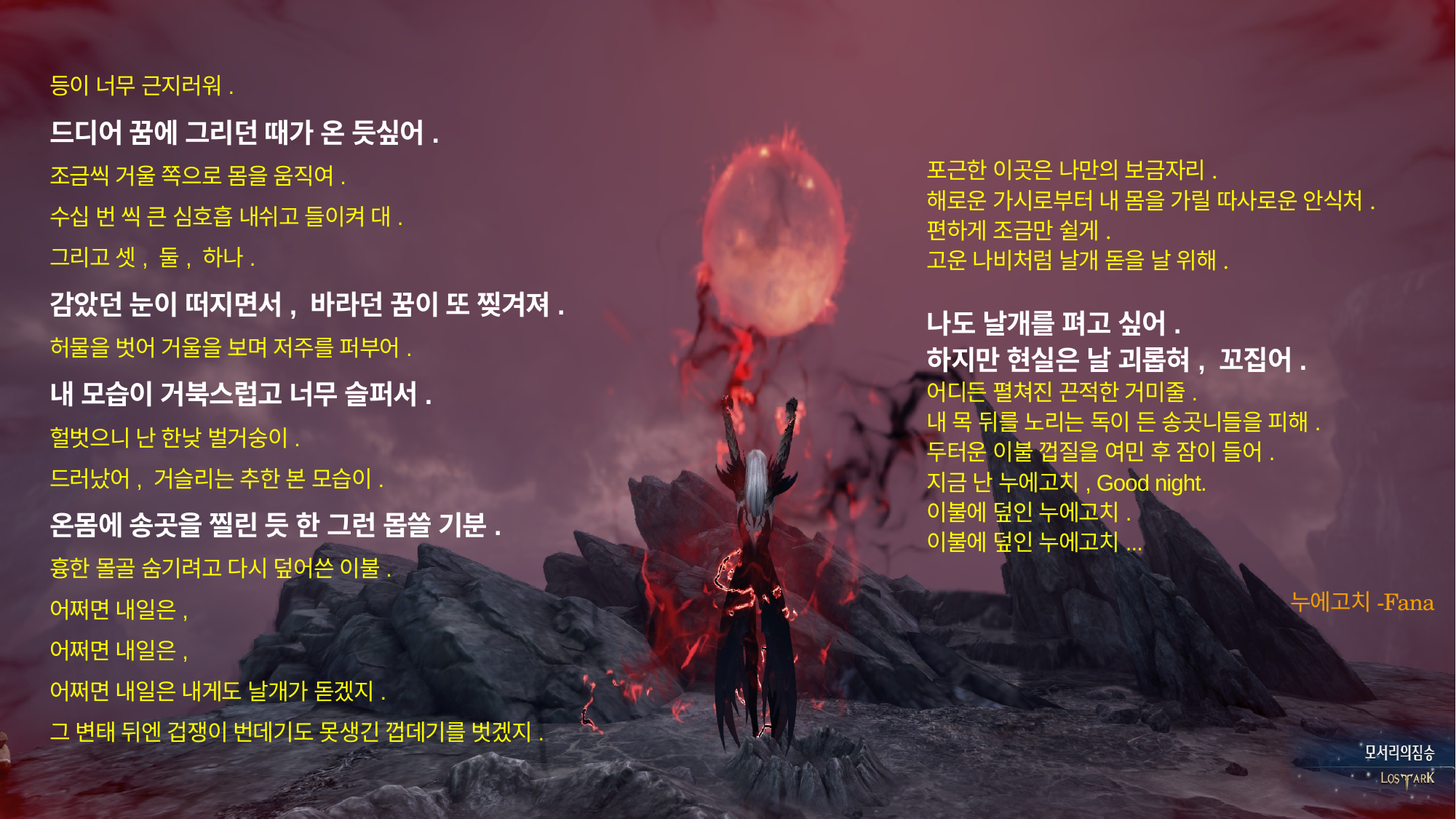

#
등이 너무 근지러워.
드디어 꿈에 그리던 때가 온 듯싶어.
조금씩 거울 쪽으로 몸을 움직여.
수십 번 씩 큰 심호흡 내쉬고 들이켜 대.
그리고 셋, 둘, 하나.
감았던 눈이 떠지면서, 바라던 꿈이 또 찢겨져.
허물을 벗어 거울을 보며 저주를 퍼부어.
내 모습이 거북스럽고 너무 슬퍼서.
헐벗으니 난 한낮 벌거숭이.
드러났어, 거슬리는 추한 본 모습이.
온몸에 송곳을 찔린 듯 한 그런 몹쓸 기분.
흉한 몰골 숨기려고 다시 덮어쓴 이불.
어쩌면 내일은,
어쩌면 내일은,
어쩌면 내일은 내게도 날개가 돋겠지.
그 변태 뒤엔 겁쟁이 번데기도 못생긴 껍데기를 벗겠지.
포근한 이곳은 나만의 보금자리.
해로운 가시로부터 내 몸을 가릴 따사로운 안식처.
편하게 조금만 쉴게.
고운 나비처럼 날개 돋을 날 위해.

나도 날개를 펴고 싶어.
하지만 현실은 날 괴롭혀, 꼬집어.
어디든 펼쳐진 끈적한 거미줄.
내 목 뒤를 노리는 독이 든 송곳니들을 피해.
두터운 이불 껍질을 여민 후 잠이 들어.
지금 난 누에고치, Good night.
이불에 덮인 누에고치.
이불에 덮인 누에고치...

누에고치-Fana